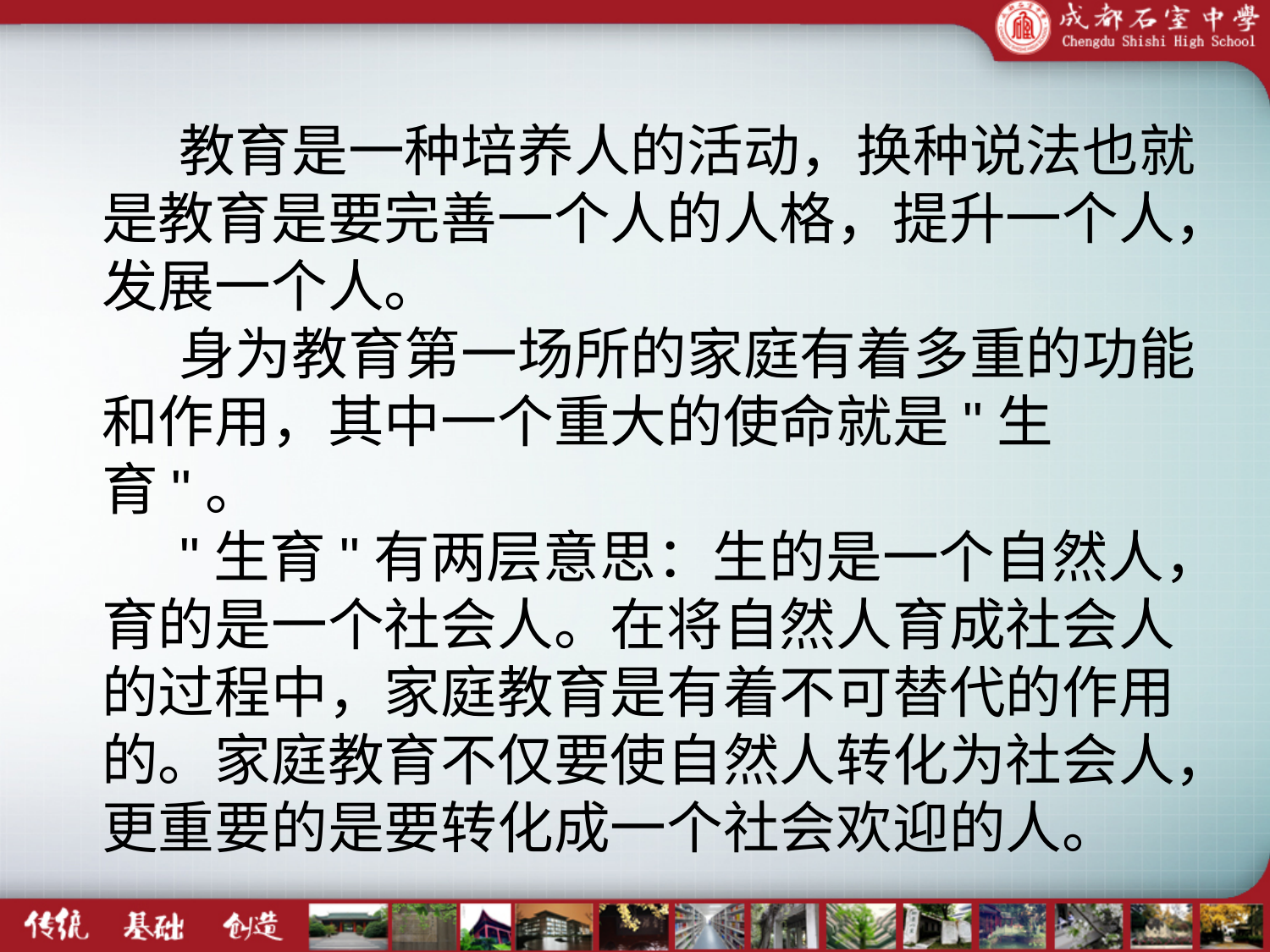

教育是一种培养人的活动，换种说法也就是教育是要完善一个人的人格，提升一个人，发展一个人。
     身为教育第一场所的家庭有着多重的功能和作用，其中一个重大的使命就是"生育"。
     "生育"有两层意思：生的是一个自然人，育的是一个社会人。在将自然人育成社会人的过程中，家庭教育是有着不可替代的作用的。家庭教育不仅要使自然人转化为社会人，更重要的是要转化成一个社会欢迎的人。